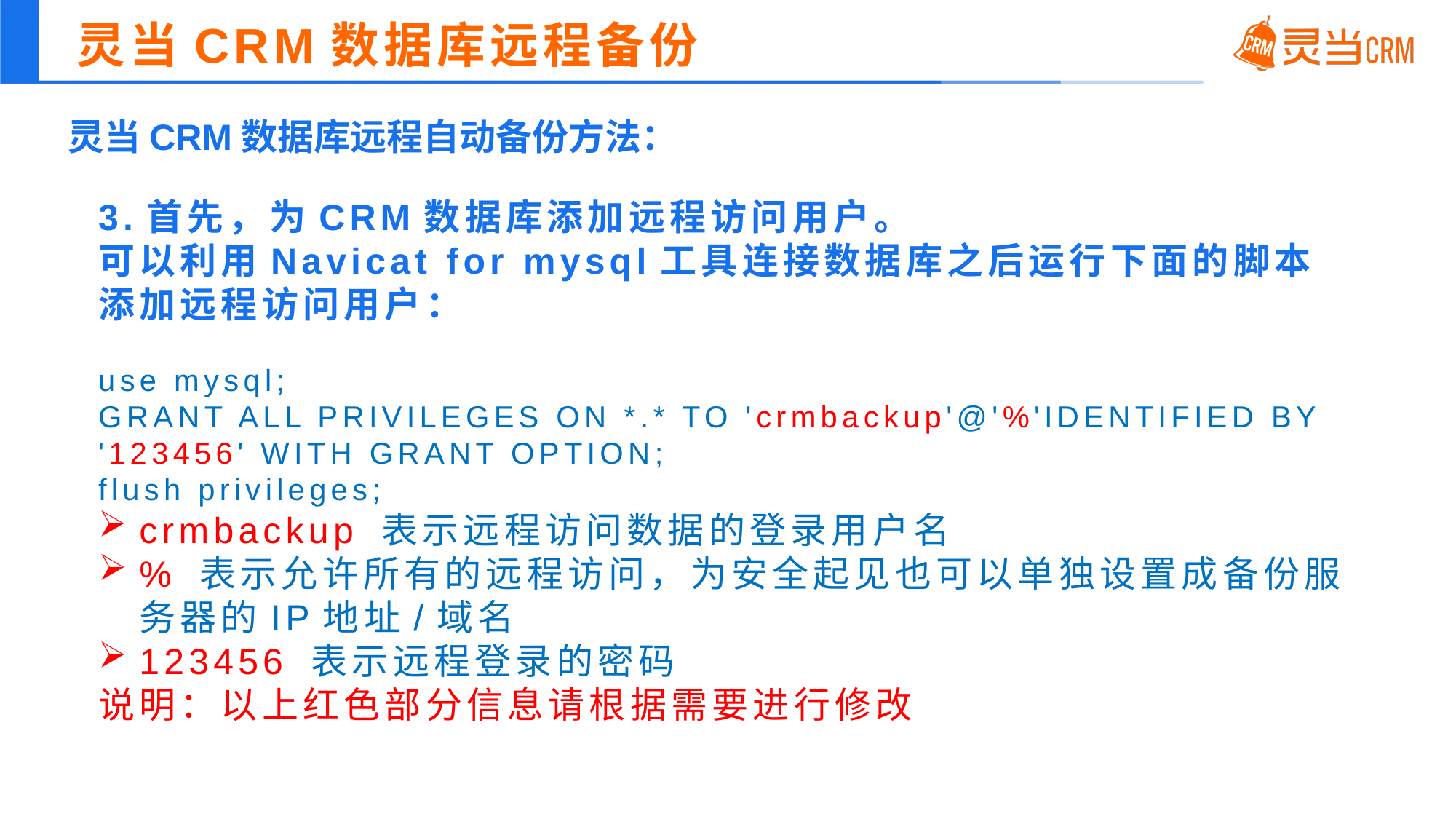

# 灵当CRM数据库远程备份
灵当CRM数据库远程自动备份方法：
3.首先，为CRM数据库添加远程访问用户。
可以利用Navicat for mysql工具连接数据库之后运行下面的脚本添加远程访问用户：

use mysql;
GRANT ALL PRIVILEGES ON *.* TO 'crmbackup'@'%'IDENTIFIED BY '123456' WITH GRANT OPTION;
flush privileges;
crmbackup 表示远程访问数据的登录用户名
% 表示允许所有的远程访问，为安全起见也可以单独设置成备份服务器的IP地址/域名
123456 表示远程登录的密码
说明：以上红色部分信息请根据需要进行修改